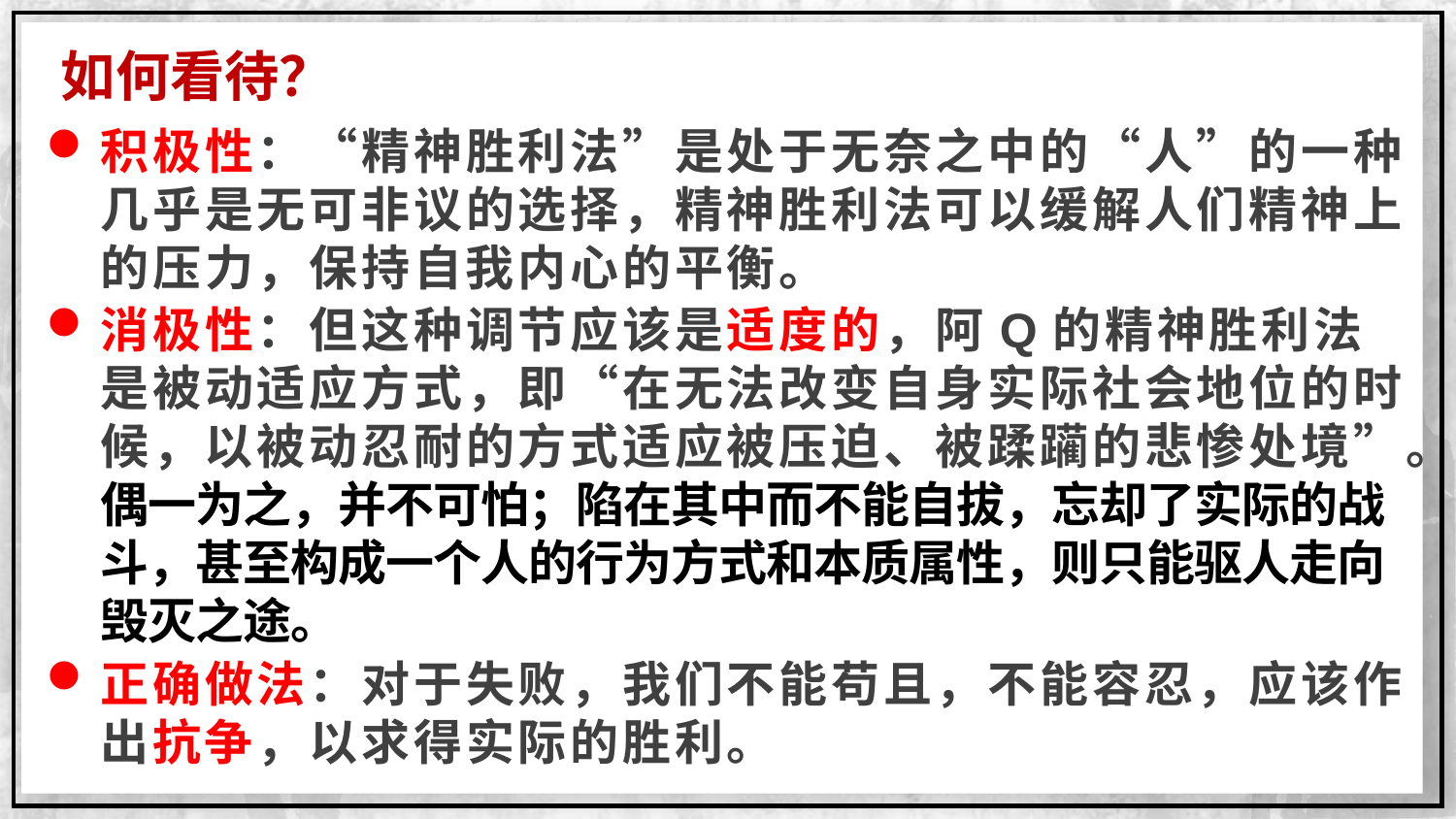

如何看待？
积极性：“精神胜利法”是处于无奈之中的“人”的一种几乎是无可非议的选择，精神胜利法可以缓解人们精神上的压力，保持自我内心的平衡。
消极性：但这种调节应该是适度的，阿Q的精神胜利法是被动适应方式，即“在无法改变自身实际社会地位的时候，以被动忍耐的方式适应被压迫、被蹂躏的悲惨处境”。偶一为之，并不可怕；陷在其中而不能自拔，忘却了实际的战斗，甚至构成一个人的行为方式和本质属性，则只能驱人走向毁灭之途。
正确做法：对于失败，我们不能苟且，不能容忍，应该作出抗争，以求得实际的胜利。